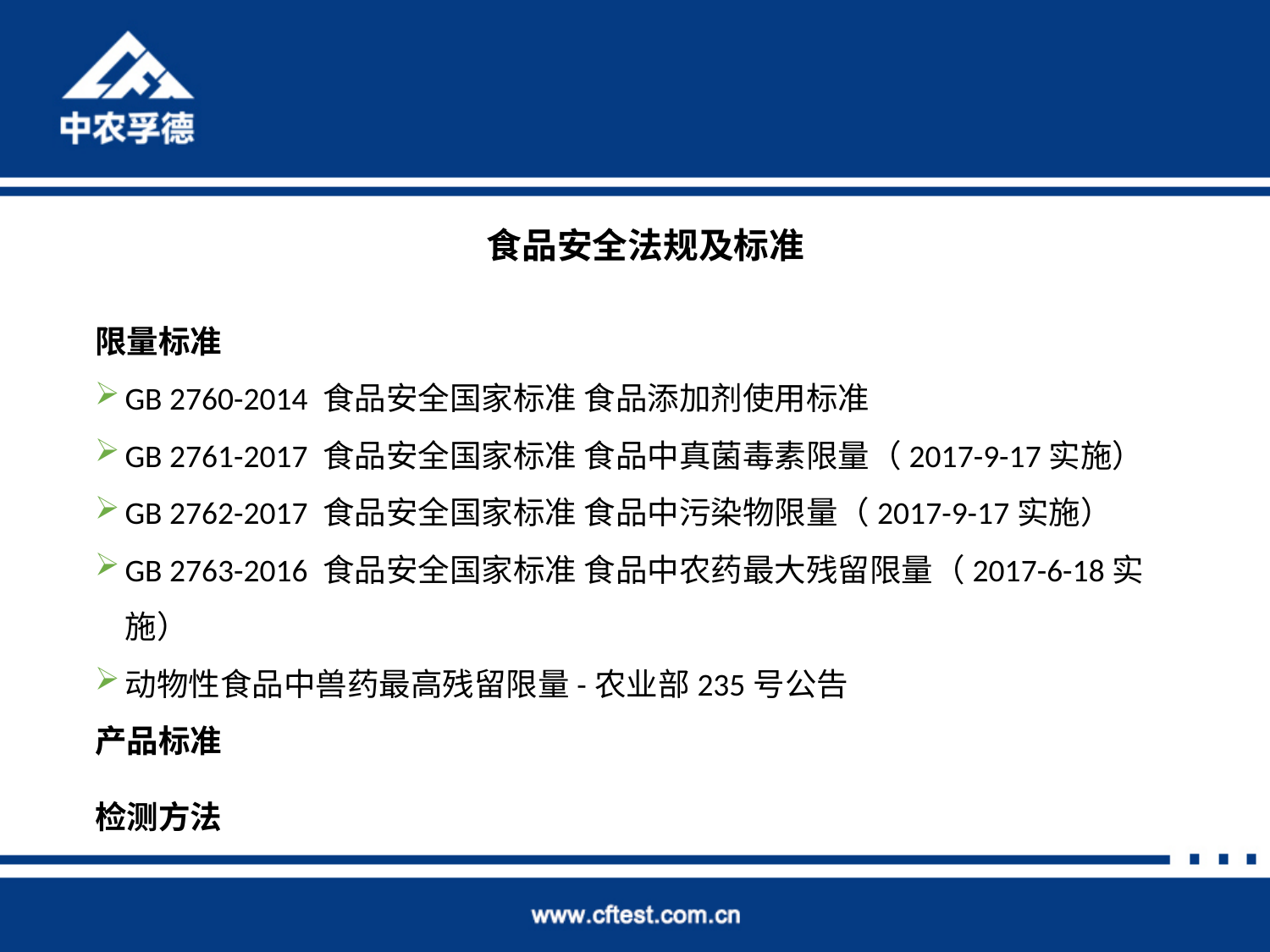

食品安全法规及标准
限量标准
GB 2760-2014 食品安全国家标准 食品添加剂使用标准
GB 2761-2017 食品安全国家标准 食品中真菌毒素限量（2017-9-17实施）
GB 2762-2017 食品安全国家标准 食品中污染物限量（2017-9-17实施）
GB 2763-2016 食品安全国家标准 食品中农药最大残留限量（2017-6-18实施）
动物性食品中兽药最高残留限量-农业部235号公告
产品标准

检测方法